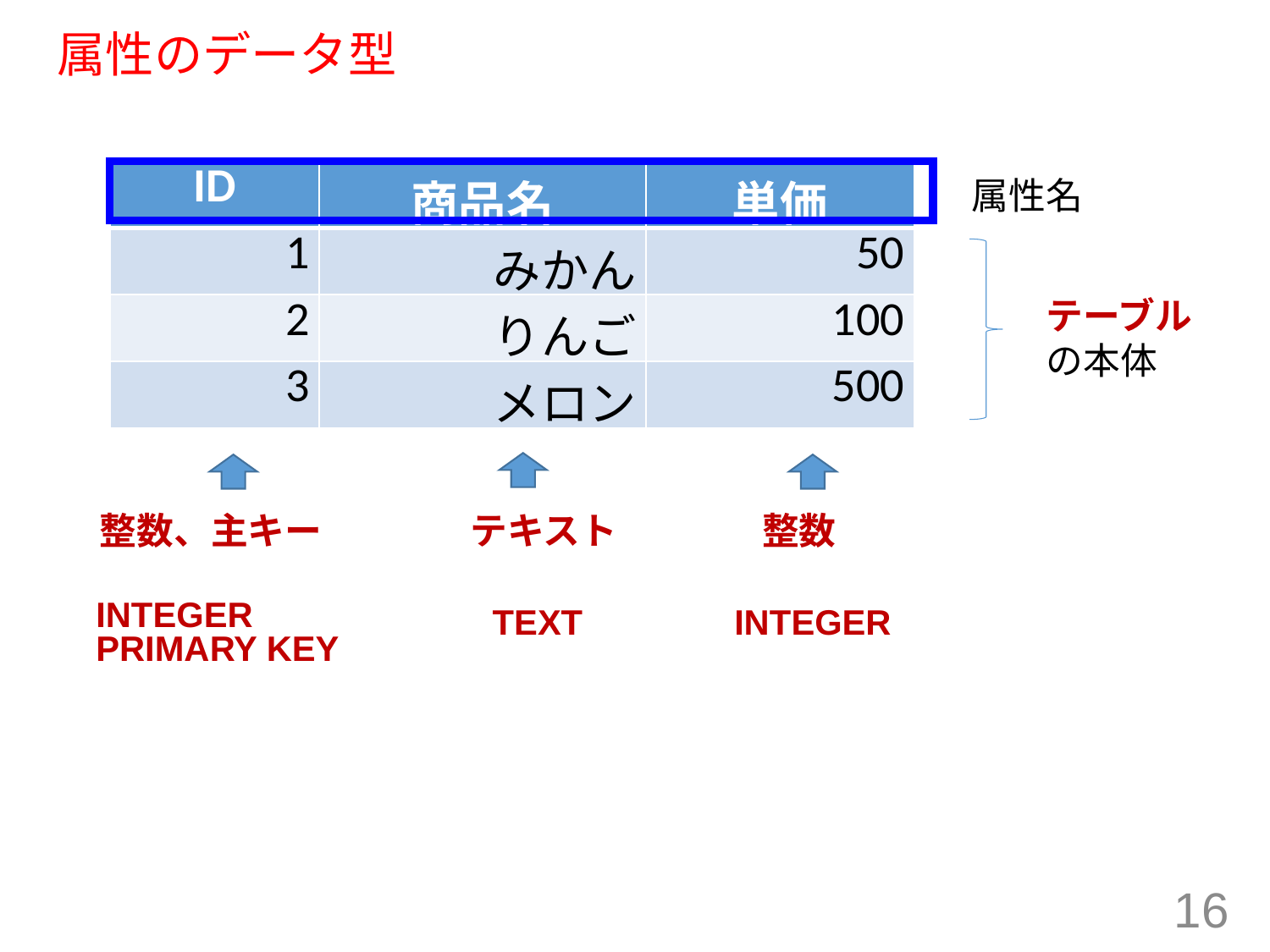

# 属性のデータ型

| ID | 商品名 | 単価 |
| --- | --- | --- |
| 1 | みかん | 50 |
| 2 | りんご | 100 |
| 3 | メロン | 500 |
属性名

テーブル
の本体

整数、主キー　　　　テキスト　　　    整数
INTEGER
PRIMARY KEY
TEXT
INTEGER
16